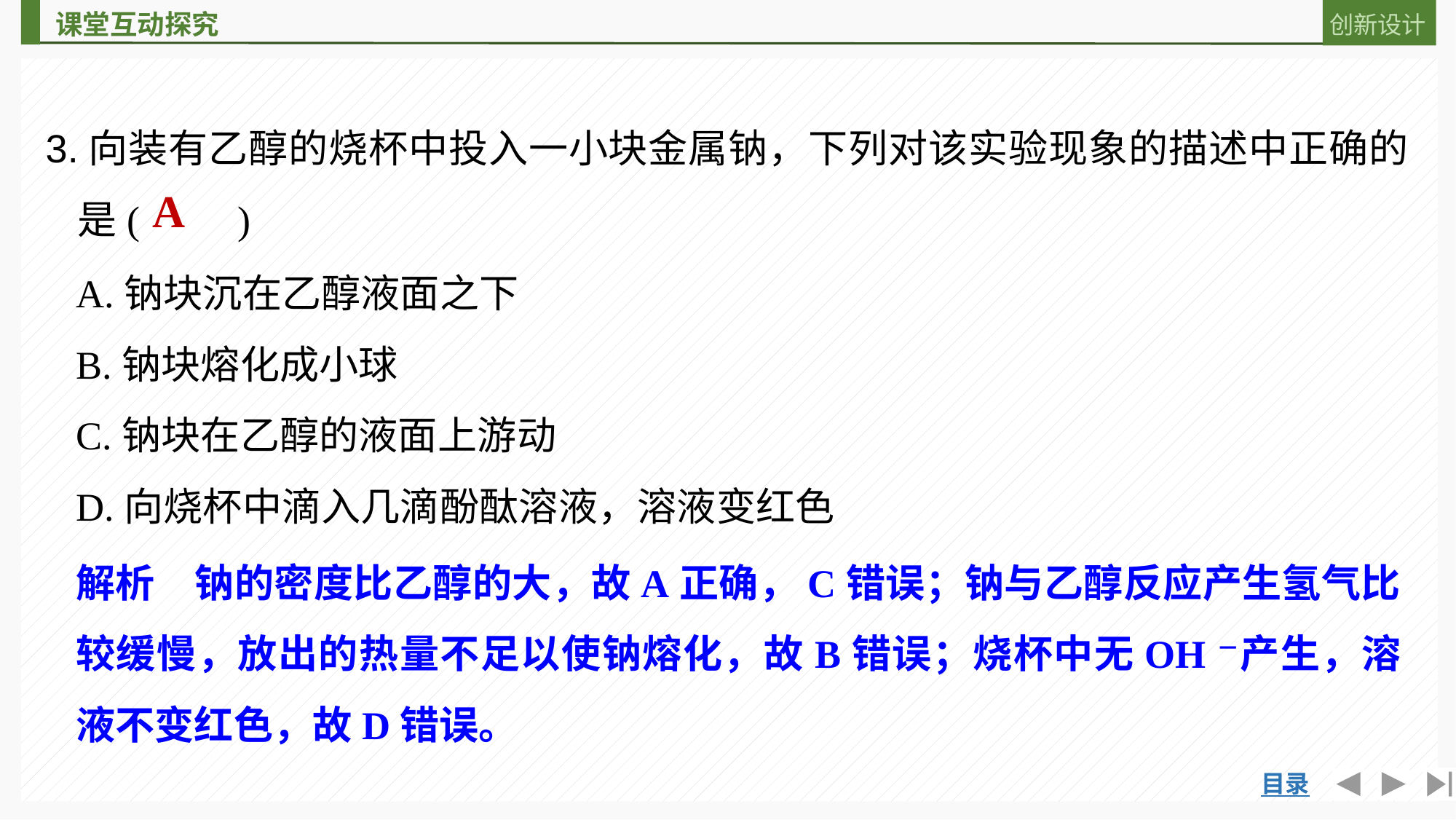

3.向装有乙醇的烧杯中投入一小块金属钠，下列对该实验现象的描述中正确的是(　　)
A
A.钠块沉在乙醇液面之下
B.钠块熔化成小球
C.钠块在乙醇的液面上游动
D.向烧杯中滴入几滴酚酞溶液，溶液变红色
解析　钠的密度比乙醇的大，故A正确，C错误；钠与乙醇反应产生氢气比较缓慢，放出的热量不足以使钠熔化，故B错误；烧杯中无OH－产生，溶液不变红色，故D错误。